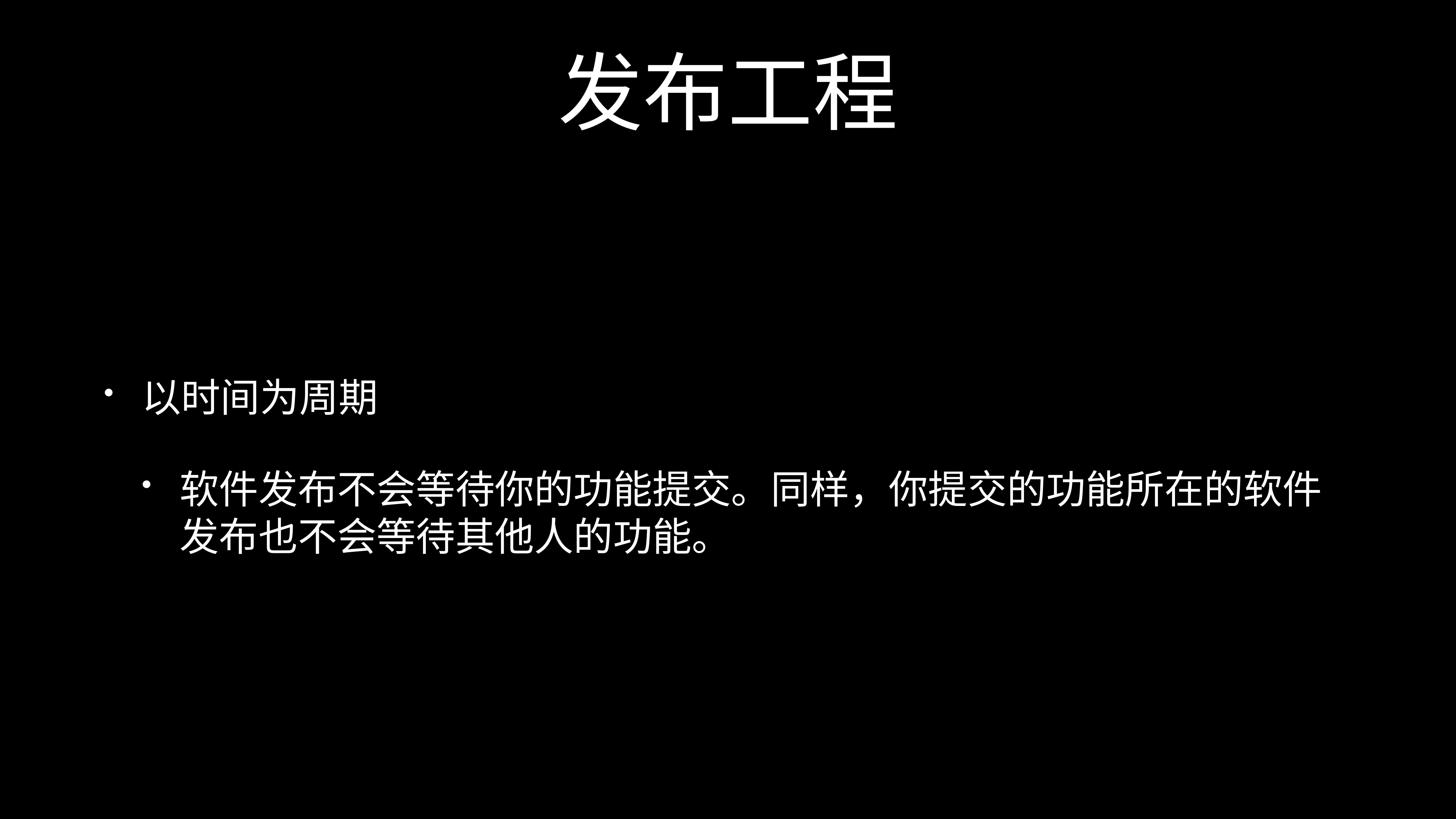

# 发布工程
以时间为周期
软件发布不会等待你的功能提交。同样，你提交的功能所在的软件发布也不会等待其他人的功能。